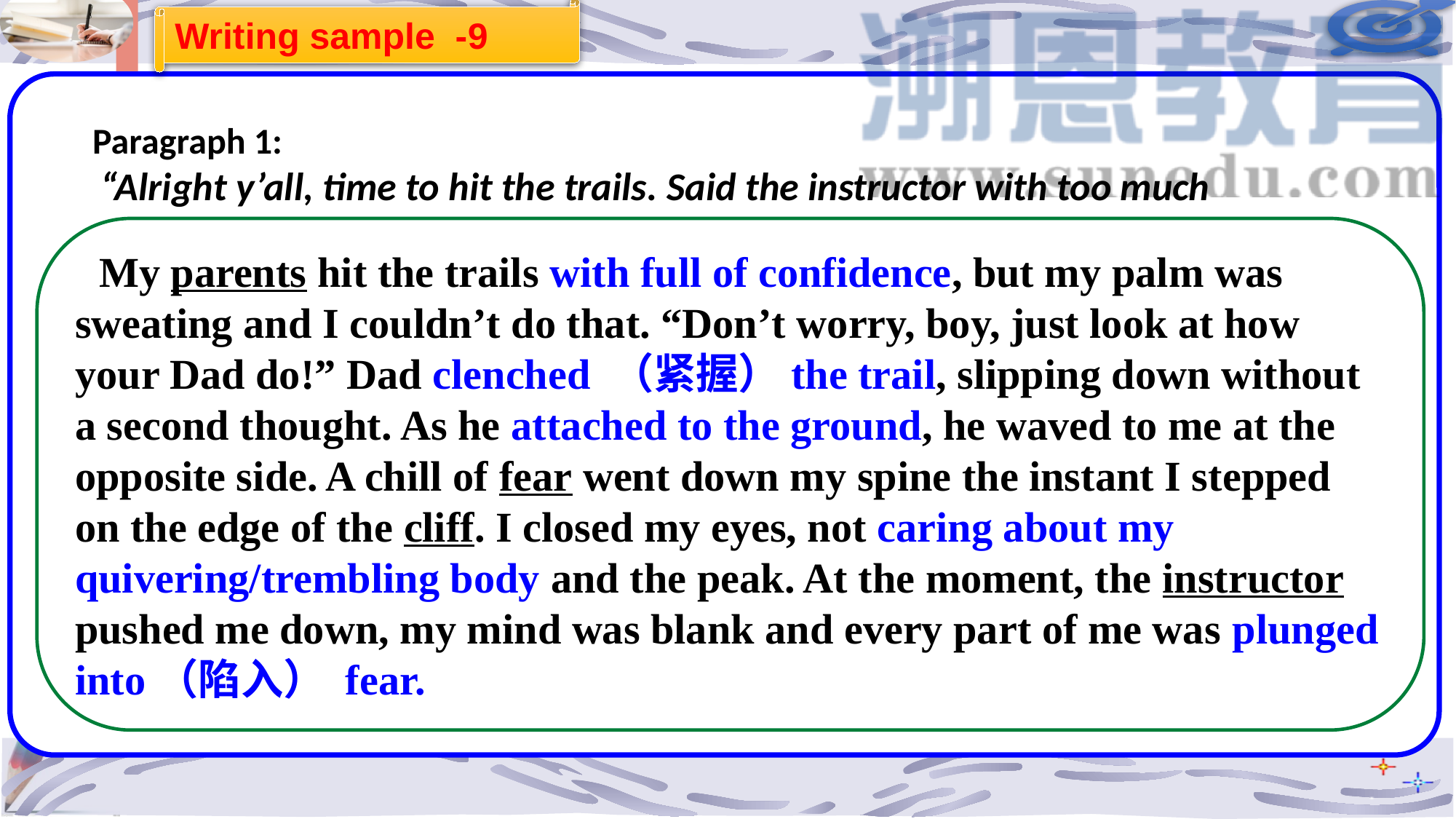

Writing sample  -9
Paragraph 1:
 “Alright y’all, time to hit the trails. Said the instructor with too much enthusiasm.
My parents hit the trails with full of confidence, but my palm was sweating and I couldn’t do that. “Don’t worry, boy, just look at how your Dad do!” Dad clenched （紧握）the trail, slipping down without a second thought. As he attached to the ground, he waved to me at the opposite side. A chill of fear went down my spine the instant I stepped on the edge of the cliff. I closed my eyes, not caring about my quivering/trembling body and the peak. At the moment, the instructor pushed me down, my mind was blank and every part of me was plunged into（陷入） fear.
…